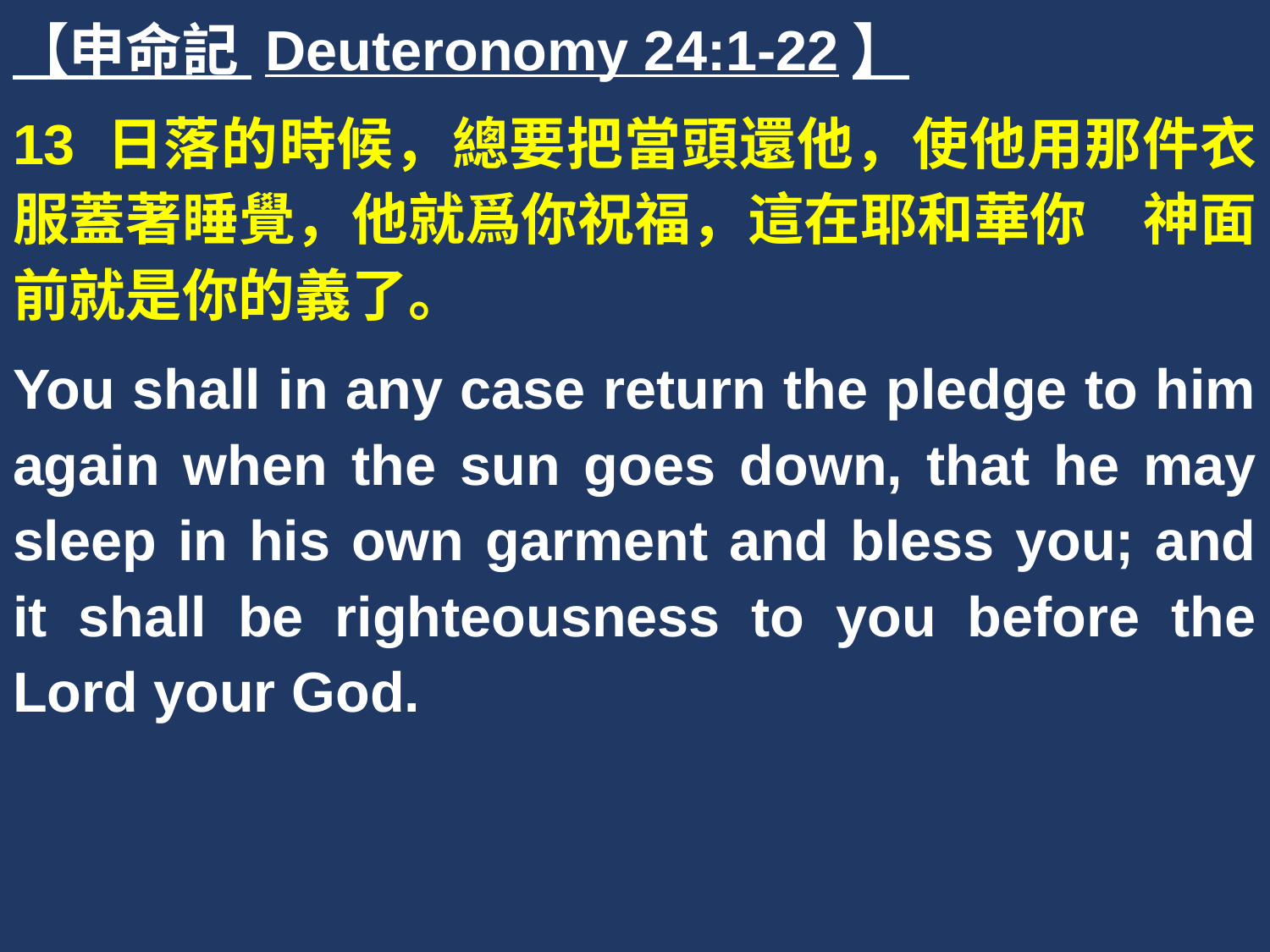

【申命記 Deuteronomy 24:1-22】
13 日落的時候，總要把當頭還他，使他用那件衣服蓋著睡覺，他就爲你祝福，這在耶和華你　神面前就是你的義了。
You shall in any case return the pledge to him again when the sun goes down, that he may sleep in his own garment and bless you; and it shall be righteousness to you before the Lord your God.